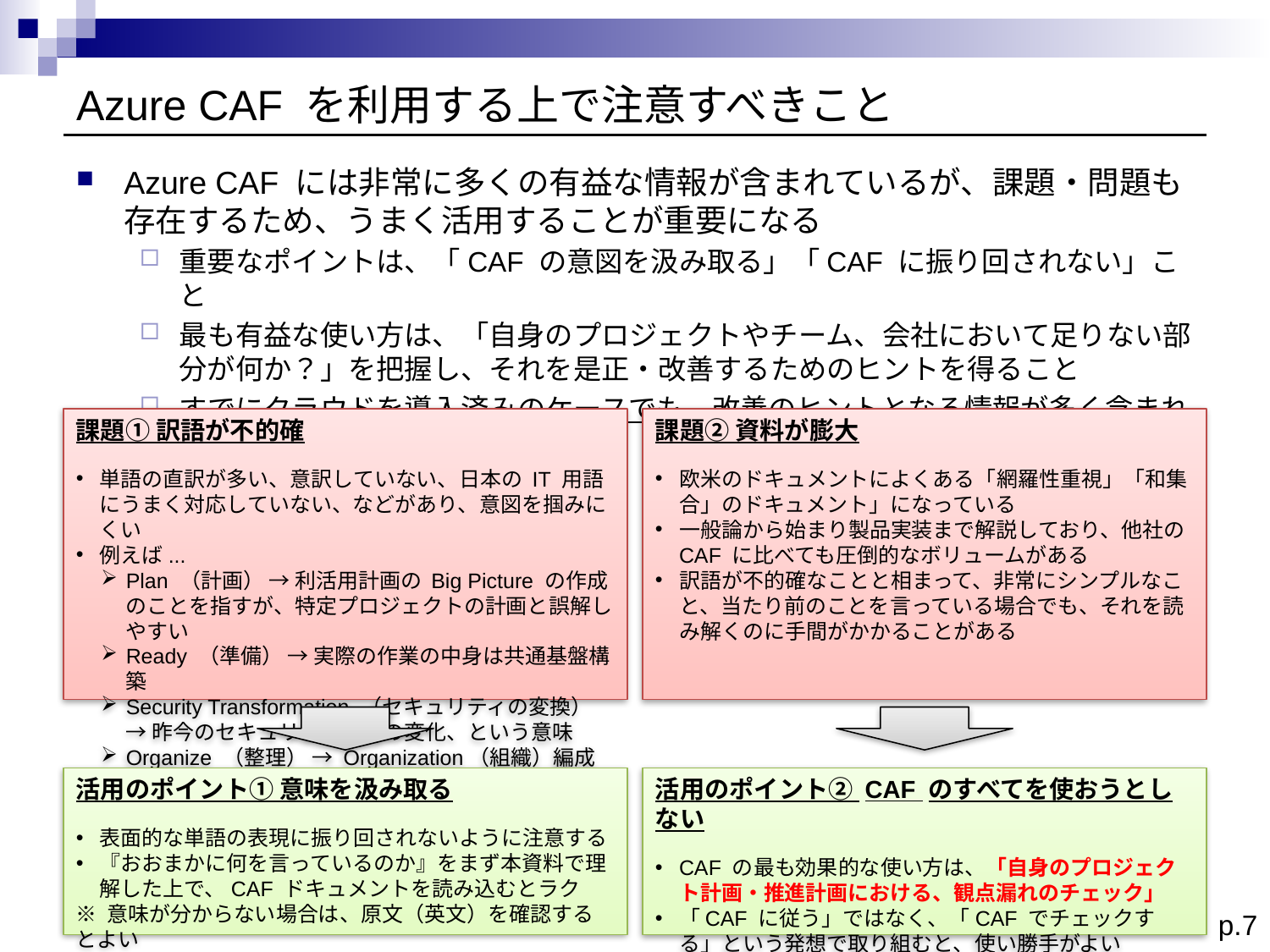

# Azure CAF を利用する上で注意すべきこと
Azure CAF には非常に多くの有益な情報が含まれているが、課題・問題も存在するため、うまく活用することが重要になる
重要なポイントは、「CAF の意図を汲み取る」「CAF に振り回されない」こと
最も有益な使い方は、「自身のプロジェクトやチーム、会社において足りない部分が何か？」を把握し、それを是正・改善するためのヒントを得ること
すでにクラウドを導入済みのケースでも、改善のヒントとなる情報が多く含まれている
課題① 訳語が不的確

単語の直訳が多い、意訳していない、日本の IT 用語にうまく対応していない、などがあり、意図を掴みにくい
例えば...
Plan （計画） → 利活用計画の Big Picture の作成のことを指すが、特定プロジェクトの計画と誤解しやすい
Ready （準備） → 実際の作業の中身は共通基盤構築
Security Transformation （セキュリティの変換） → 昨今のセキュリティ状勢の変化、という意味
Organize （整理） → Organization（組織）編成の意味
課題② 資料が膨大

欧米のドキュメントによくある「網羅性重視」「和集合」のドキュメント」になっている
一般論から始まり製品実装まで解説しており、他社の CAF に比べても圧倒的なボリュームがある
訳語が不的確なことと相まって、非常にシンプルなこと、当たり前のことを言っている場合でも、それを読み解くのに手間がかかることがある

活用のポイント① 意味を汲み取る

表面的な単語の表現に振り回されないように注意する
『おおまかに何を言っているのか』をまず本資料で理解した上で、CAF ドキュメントを読み込むとラク
※ 意味が分からない場合は、原文（英文）を確認するとよい

活用のポイント② CAF のすべてを使おうとしない

CAF の最も効果的な使い方は、「自身のプロジェクト計画・推進計画における、観点漏れのチェック」
「CAF に従う」ではなく、「CAF でチェックする」という発想で取り組むと、使い勝手がよい